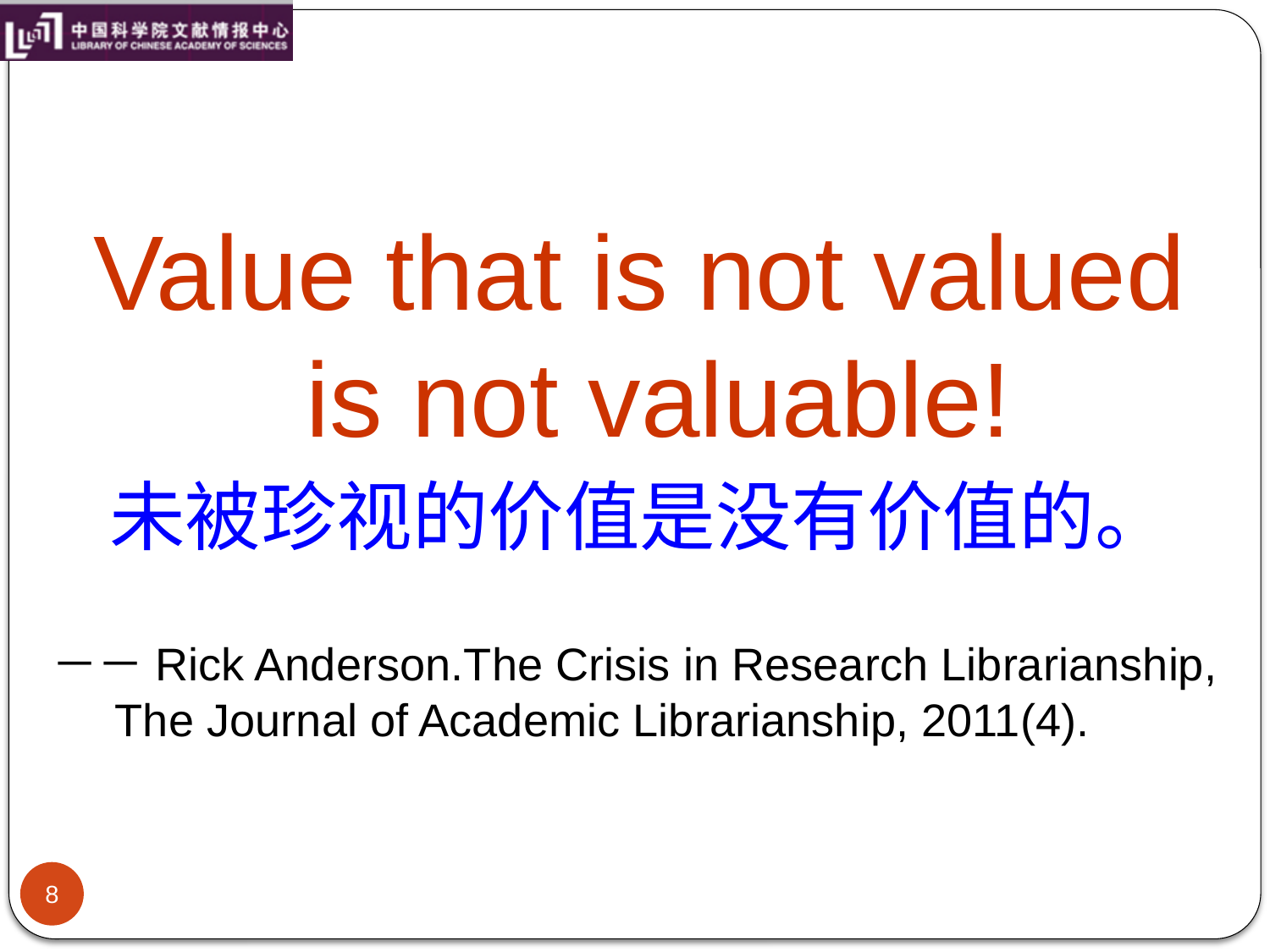

#
Value that is not valued is not valuable!
未被珍视的价值是没有价值的。

－－Rick Anderson.The Crisis in Research Librarianship,   The Journal of Academic Librarianship, 2011(4).

8